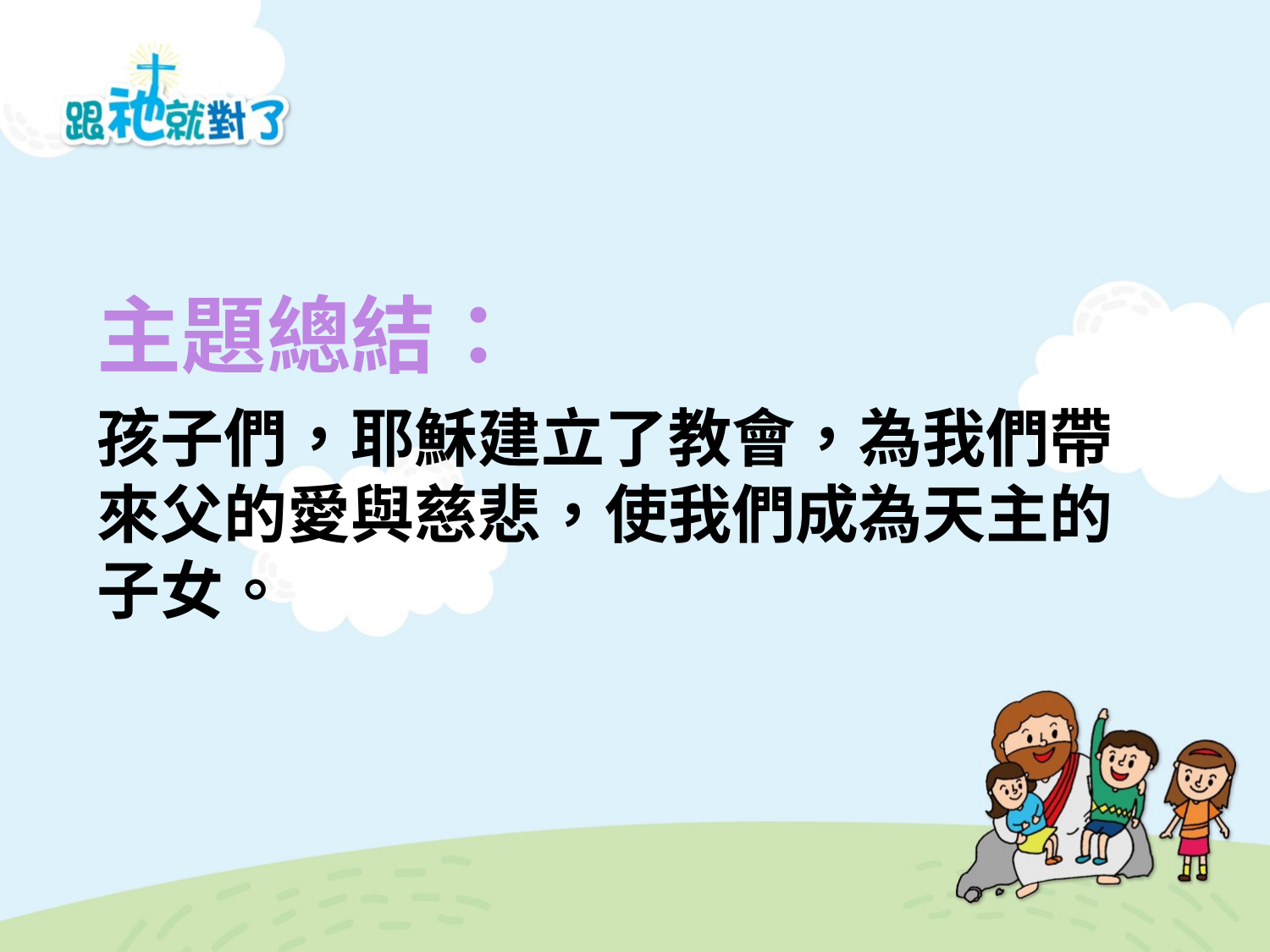

主題總結：
孩子們，耶穌建立了教會，為我們帶來父的愛與慈悲，使我們成為天主的子女。